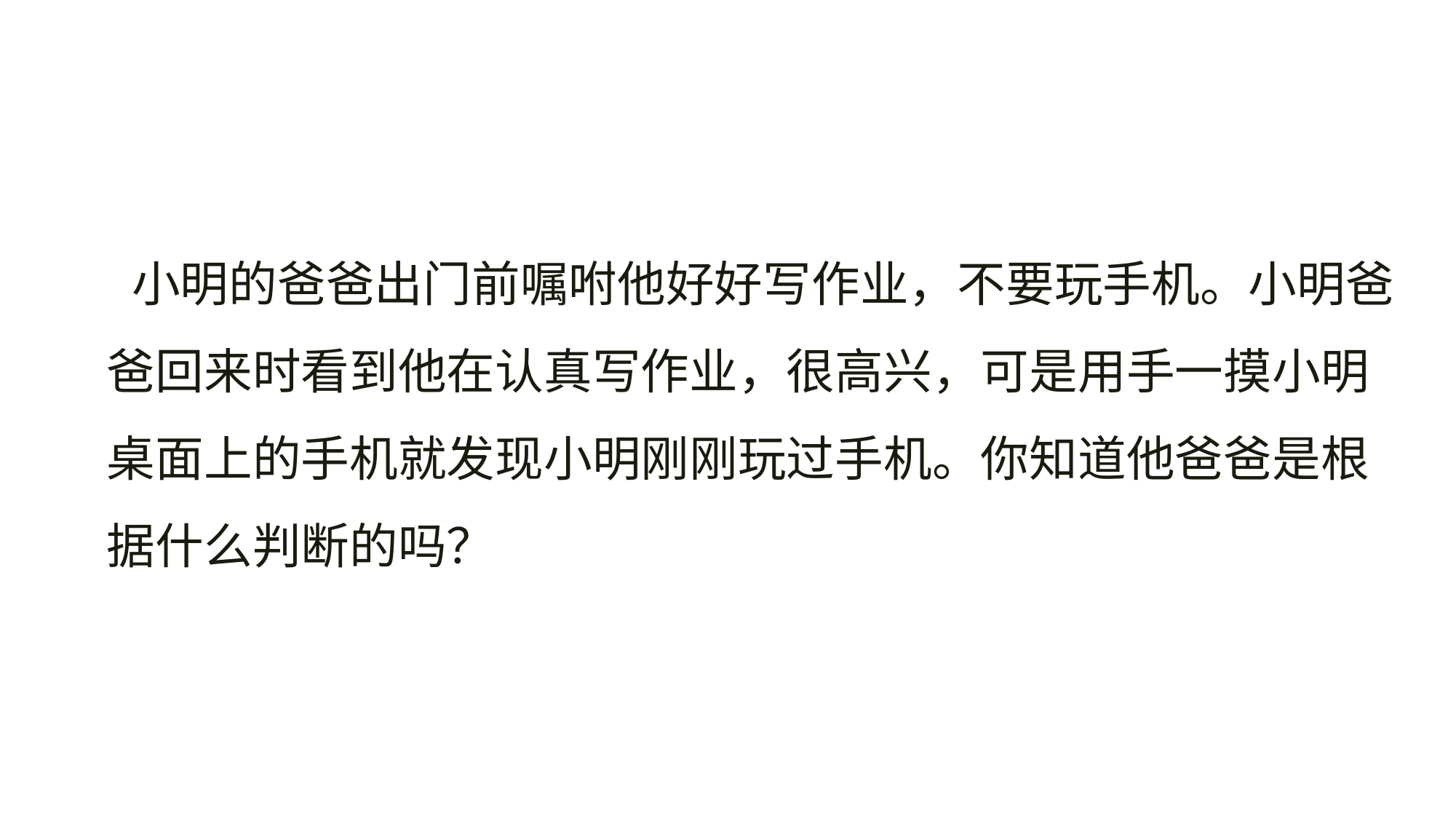

小明的爸爸出门前嘱咐他好好写作业，不要玩手机。小明爸爸回来时看到他在认真写作业，很高兴，可是用手一摸小明桌面上的手机就发现小明刚刚玩过手机。你知道他爸爸是根据什么判断的吗？